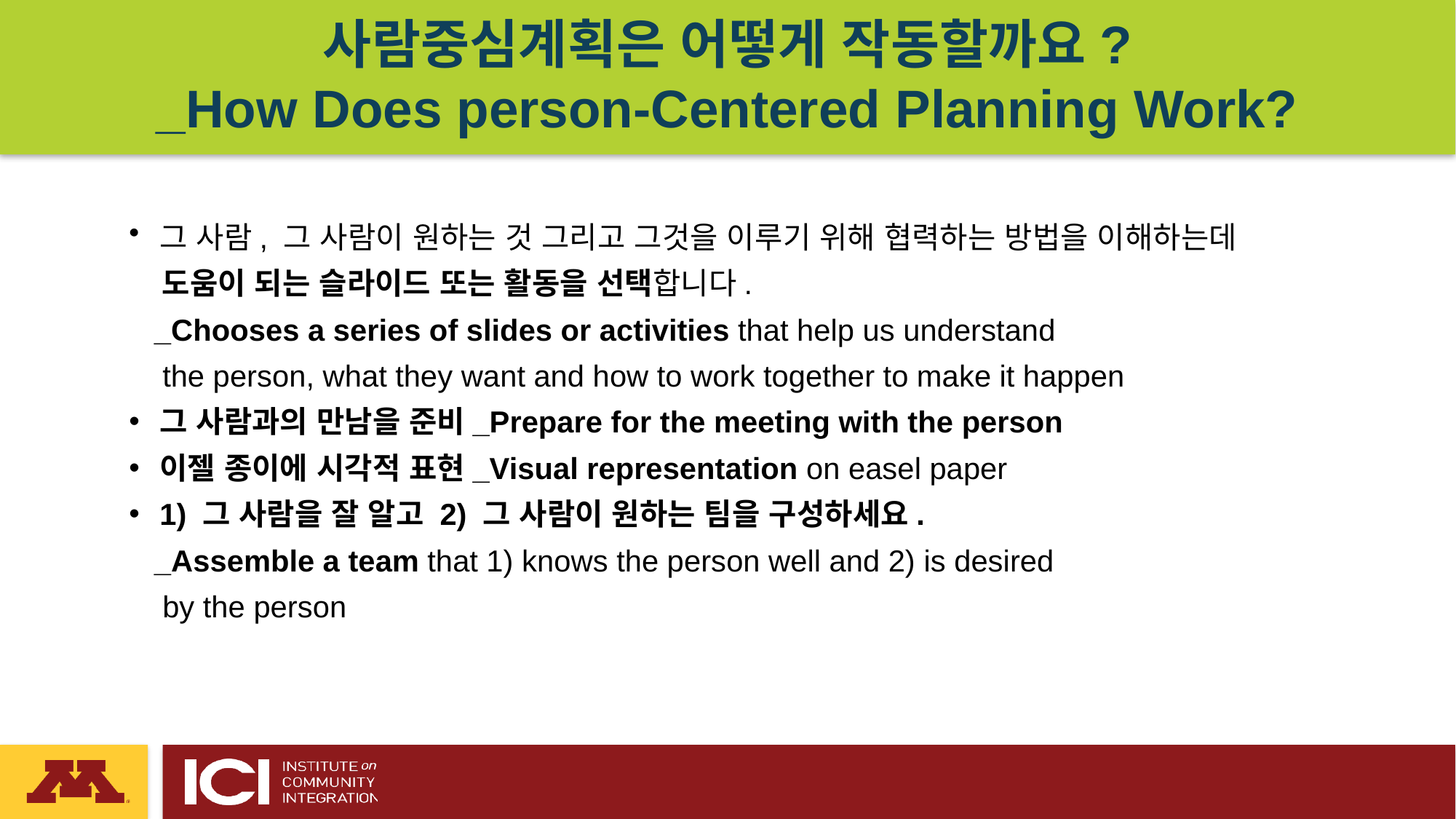

사람중심계획은 어떻게 작동할까요?
_How Does person-Centered Planning Work?
그 사람, 그 사람이 원하는 것 그리고 그것을 이루기 위해 협력하는 방법을 이해하는데
   도움이 되는 슬라이드 또는 활동을 선택합니다.
   _Chooses a series of slides or activities that help us understand
    the person, what they want and how to work together to make it happen
그 사람과의 만남을 준비_Prepare for the meeting with the person
이젤 종이에 시각적 표현_Visual representation on easel paper
1) 그 사람을 잘 알고 2) 그 사람이 원하는 팀을 구성하세요.
   _Assemble a team that 1) knows the person well and 2) is desired
    by the person